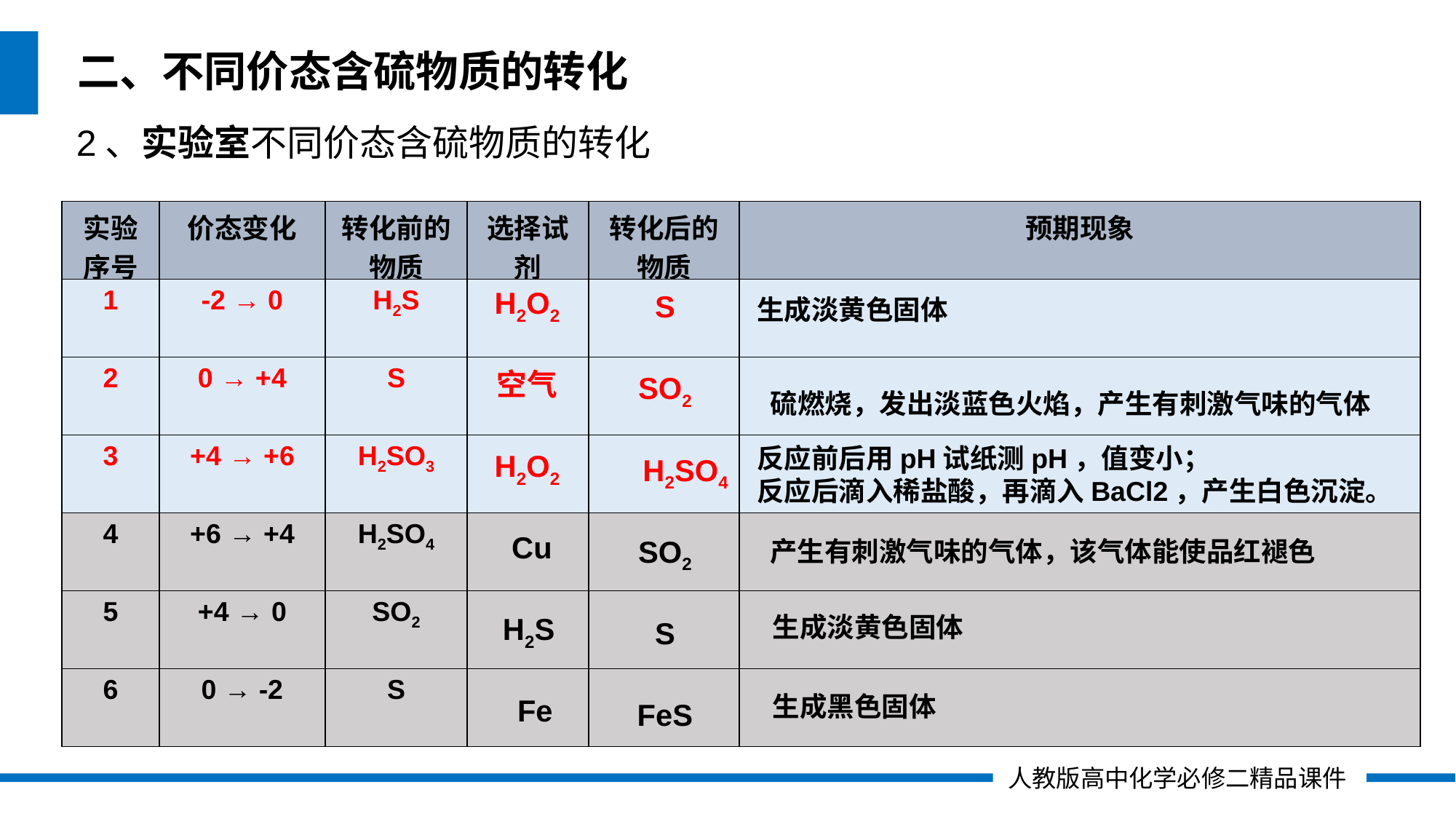

二、不同价态含硫物质的转化
2、实验室不同价态含硫物质的转化
| 实验序号 | 价态变化 | 转化前的物质 | 选择试剂 | 转化后的物质 | 预期现象 |
| --- | --- | --- | --- | --- | --- |
| 1 | -2 → 0 | H2S |  |  |  |
| 2 | 0 → +4 | S |  |  |  |
| 3 | +4 → +6 | H2SO3 |  |  |  |
| 4 | +6 → +4 | H2SO4 |  |  |  |
| 5 | +4 → 0 | SO2 |  |  |  |
| 6 | 0 → -2 | S |  |  |  |
H2O2
S
生成淡黄色固体
空气
SO2
硫燃烧，发出淡蓝色火焰，产生有刺激气味的气体
反应前后用pH试纸测pH，值变小；
反应后滴入稀盐酸，再滴入BaCl2，产生白色沉淀。
H2O2
H2SO4
Cu
SO2
产生有刺激气味的气体，该气体能使品红褪色
H2S
生成淡黄色固体
S
生成黑色固体
Fe
FeS